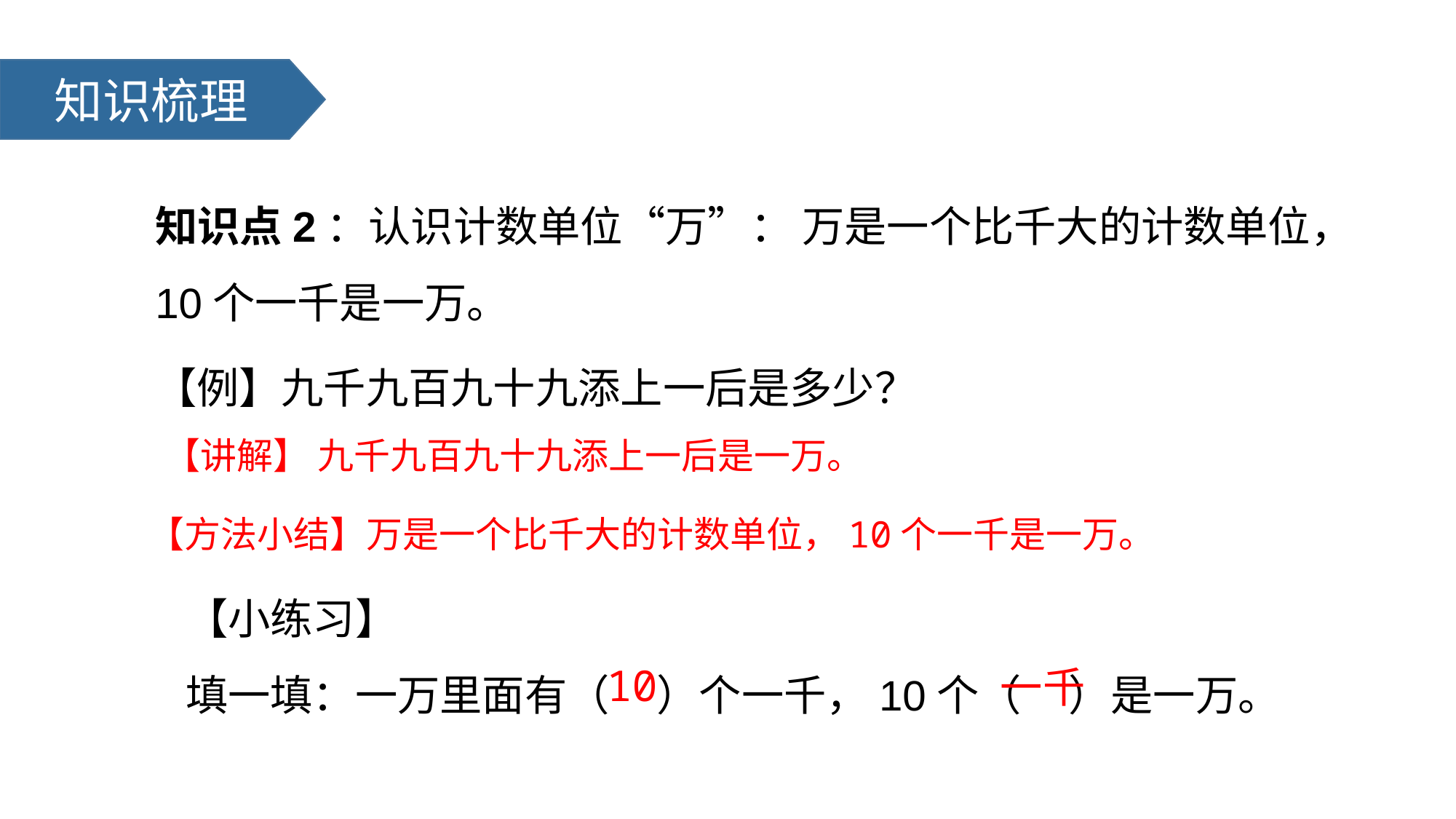

知识梳理
知识点2：认识计数单位“万”： 万是一个比千大的计数单位，10个一千是一万。
【例】九千九百九十九添上一后是多少？
【讲解】 九千九百九十九添上一后是一万。
【方法小结】万是一个比千大的计数单位，10个一千是一万。
【小练习】
填一填：一万里面有（     ）个一千，10个（     ）是一万。
10
一千